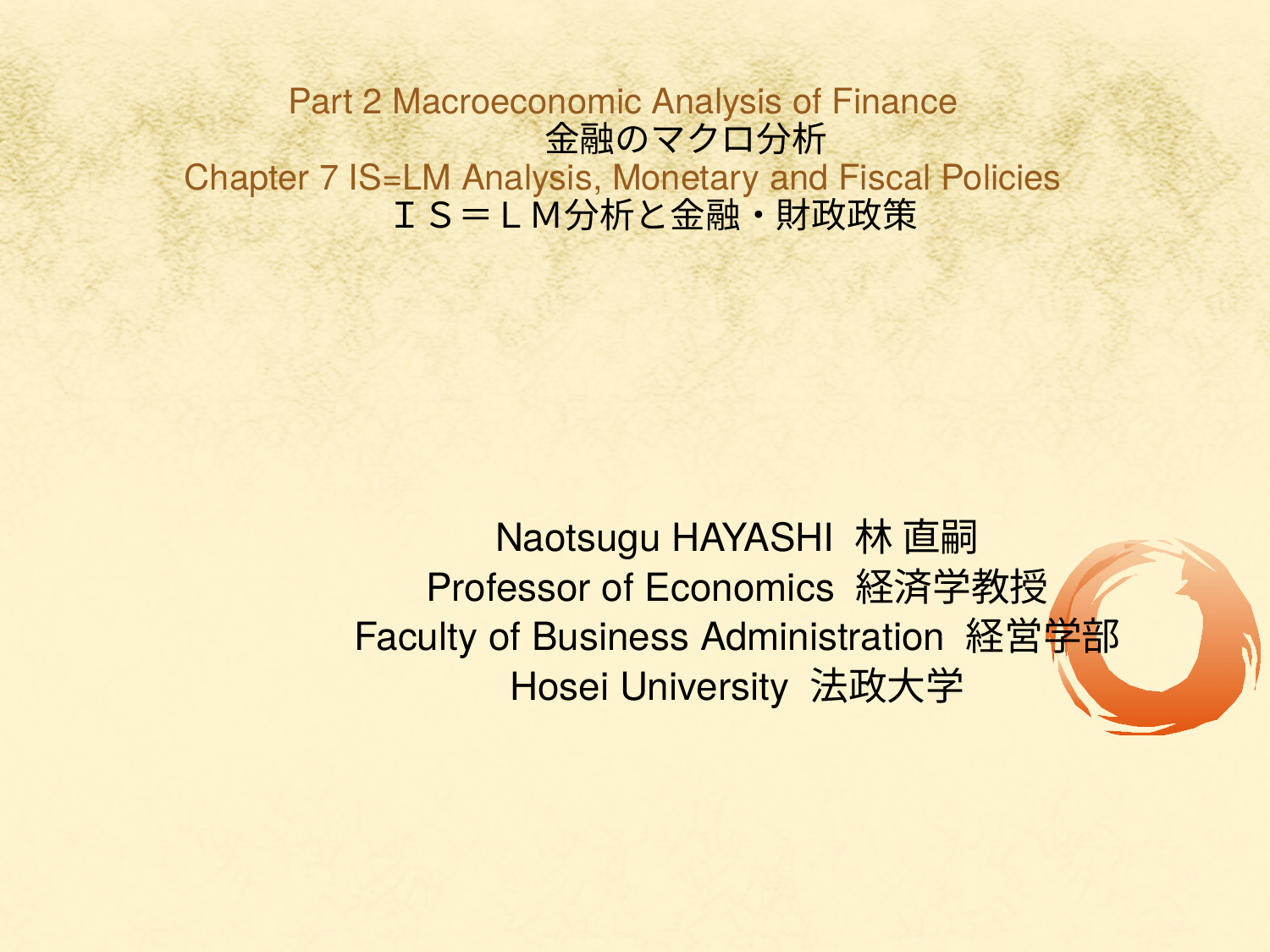

# Part 2 Macroeconomic Analysis of Finance 金融のマクロ分析 Chapter 7 IS=LM Analysis, Monetary and Fiscal Policies 　    ＩＳ＝ＬＭ分析と金融・財政政策
Naotsugu HAYASHI 林 直嗣
Professor of Economics 経済学教授
Faculty of Business Administration 経営学部
Hosei University 法政大学